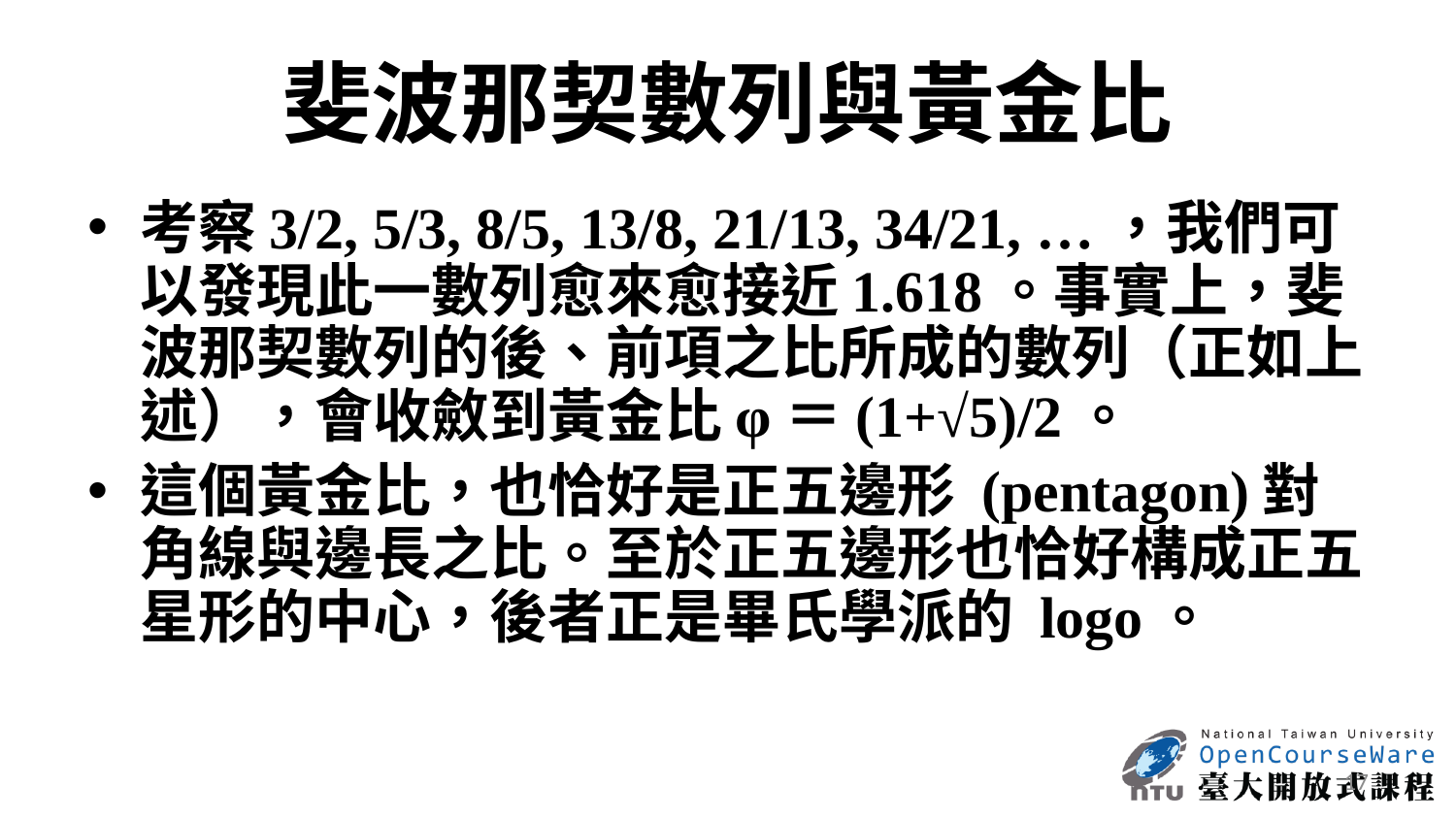

# 斐波那契數列與黃金比
考察3/2, 5/3, 8/5, 13/8, 21/13, 34/21, …，我們可以發現此一數列愈來愈接近1.618。事實上，斐波那契數列的後、前項之比所成的數列（正如上述），會收斂到黃金比φ＝(1+√5)/2。
這個黃金比，也恰好是正五邊形 (pentagon)對角線與邊長之比。至於正五邊形也恰好構成正五星形的中心，後者正是畢氏學派的 logo。
17